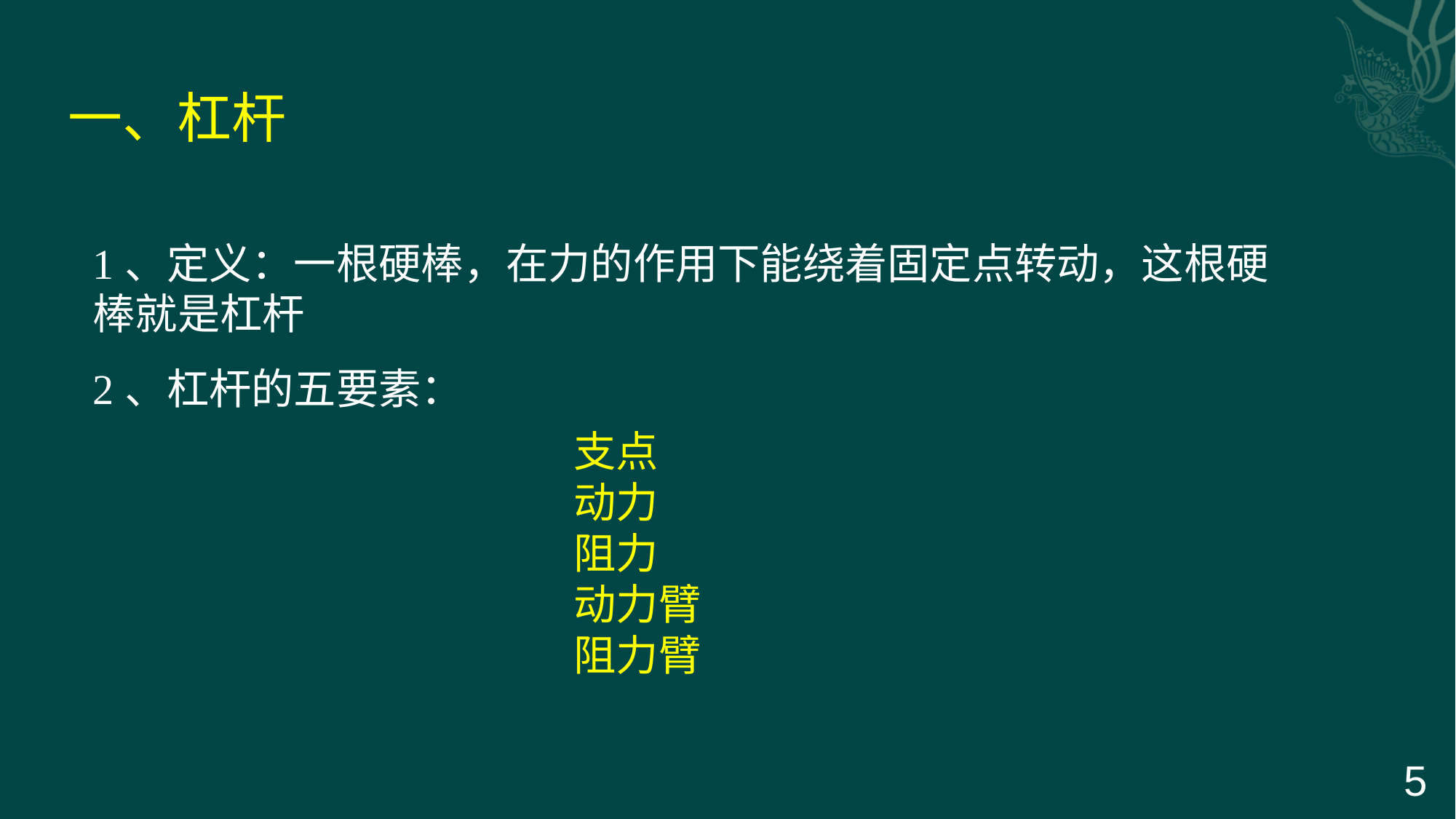

一、杠杆
1、定义：一根硬棒，在力的作用下能绕着固定点转动，这根硬棒就是杠杆
2、杠杆的五要素：
支点
动力
阻力
动力臂
阻力臂
5